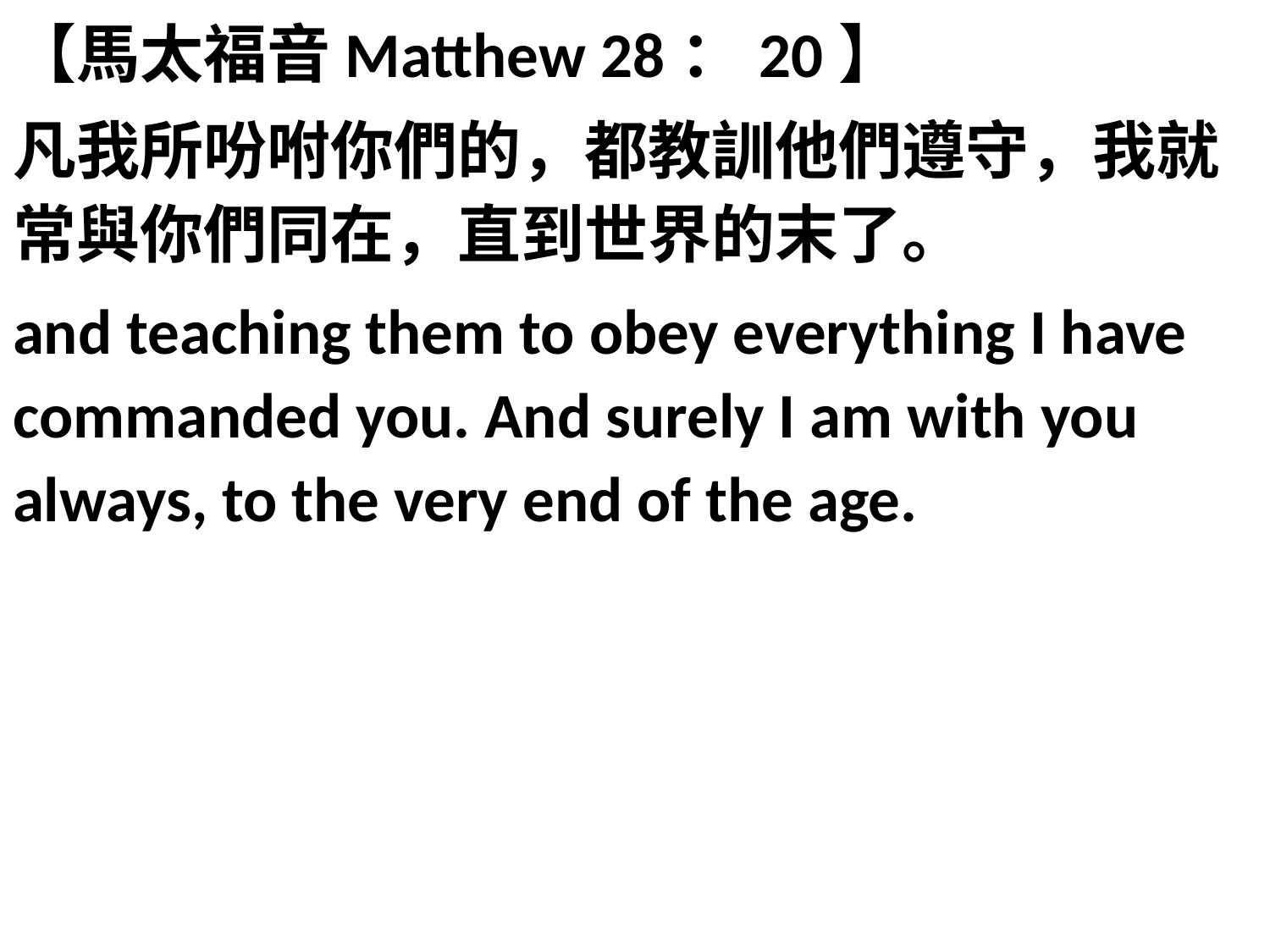

【馬太福音Matthew 28：20】
凡我所吩咐你們的，都教訓他們遵守，我就常與你們同在，直到世界的末了。
and teaching them to obey everything I have commanded you. And surely I am with you always, to the very end of the age.